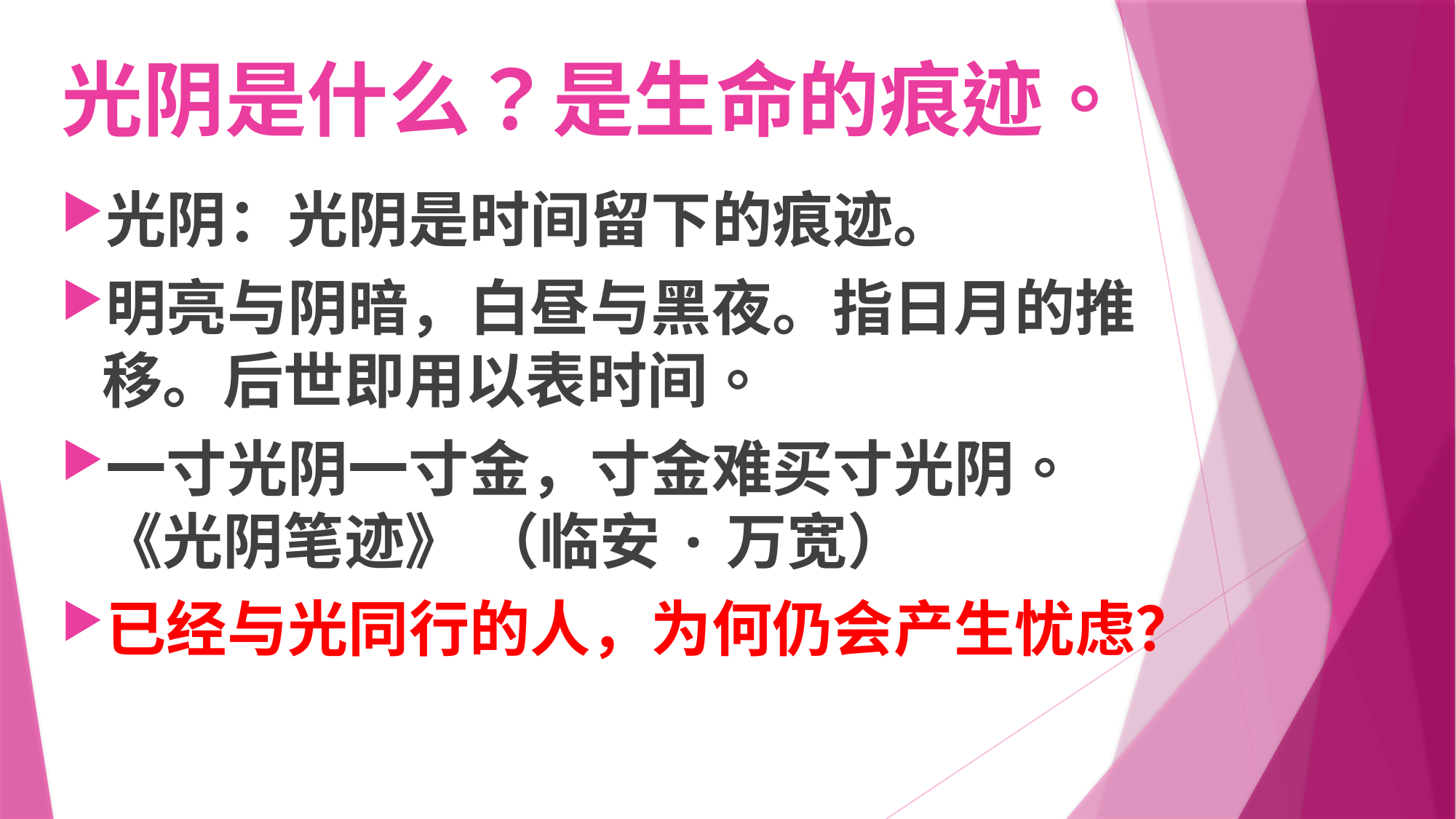

# 光阴是什么？是生命的痕迹。
光阴：光阴是时间留下的痕迹。
明亮与阴暗，白昼与黑夜。指日月的推移。后世即用以表时间。
一寸光阴一寸金，寸金难买寸光阴。《光阴笔迹》 （临安·万宽）
已经与光同行的人，为何仍会产生忧虑？